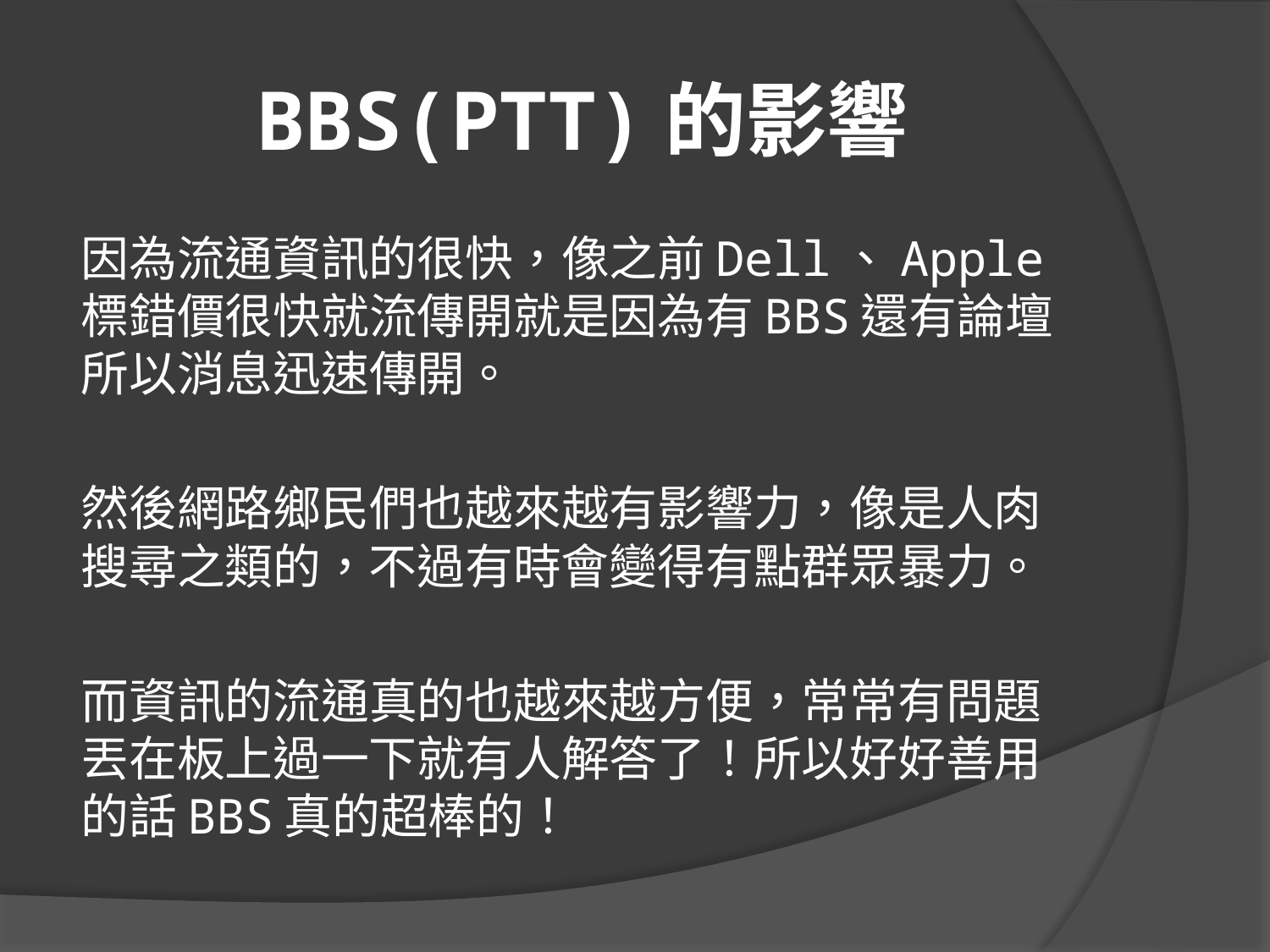

# BBS(PTT)的影響
因為流通資訊的很快，像之前Dell、Apple標錯價很快就流傳開就是因為有BBS還有論壇所以消息迅速傳開。

然後網路鄉民們也越來越有影響力，像是人肉搜尋之類的，不過有時會變得有點群眾暴力。

而資訊的流通真的也越來越方便，常常有問題丟在板上過一下就有人解答了！所以好好善用的話BBS真的超棒的！